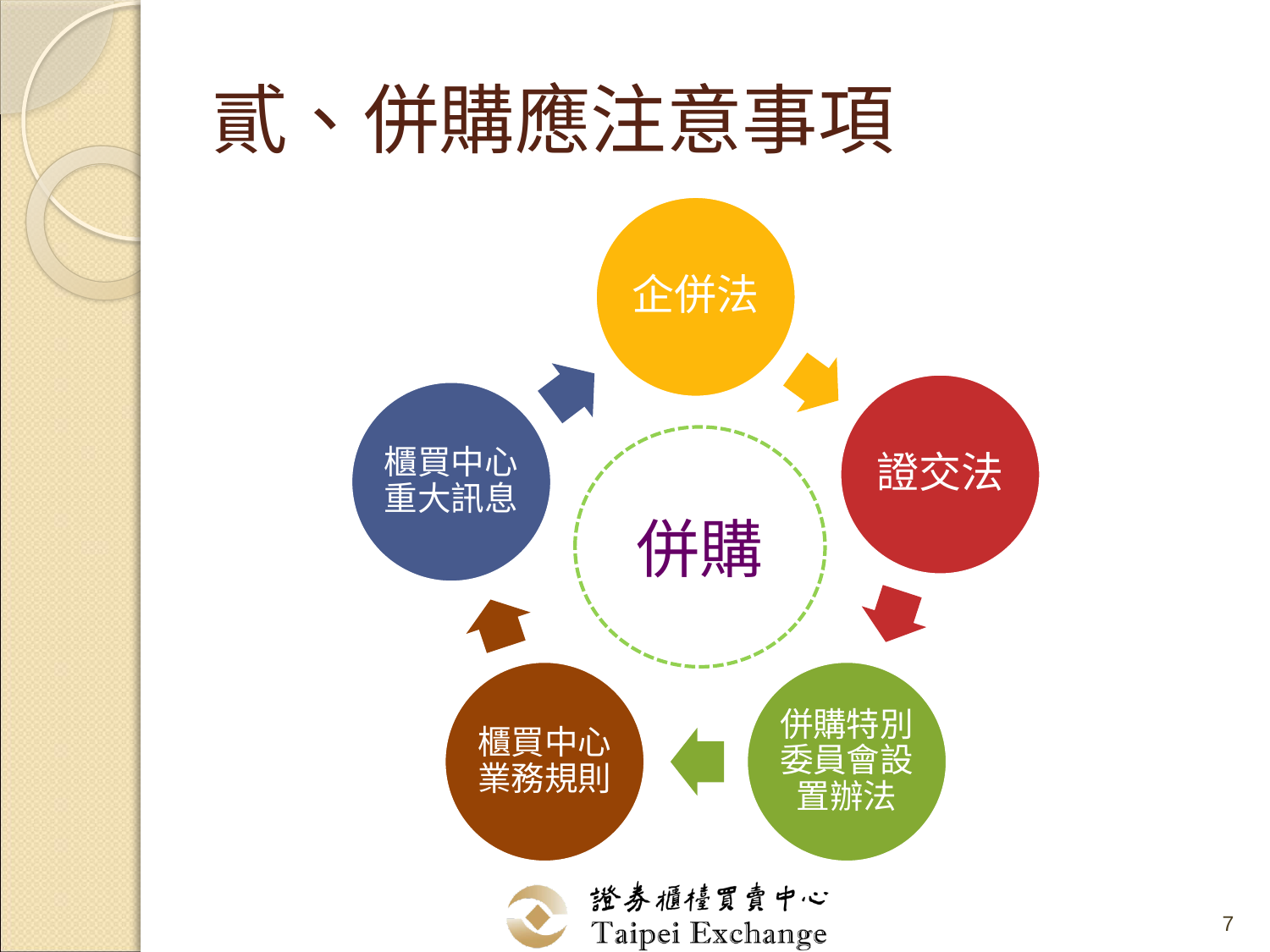

# 貳、併購應注意事項
企併法

證交法

併購特別委員會設置辦法

櫃買中心業務規則

櫃買中心重大訊息

併購
7